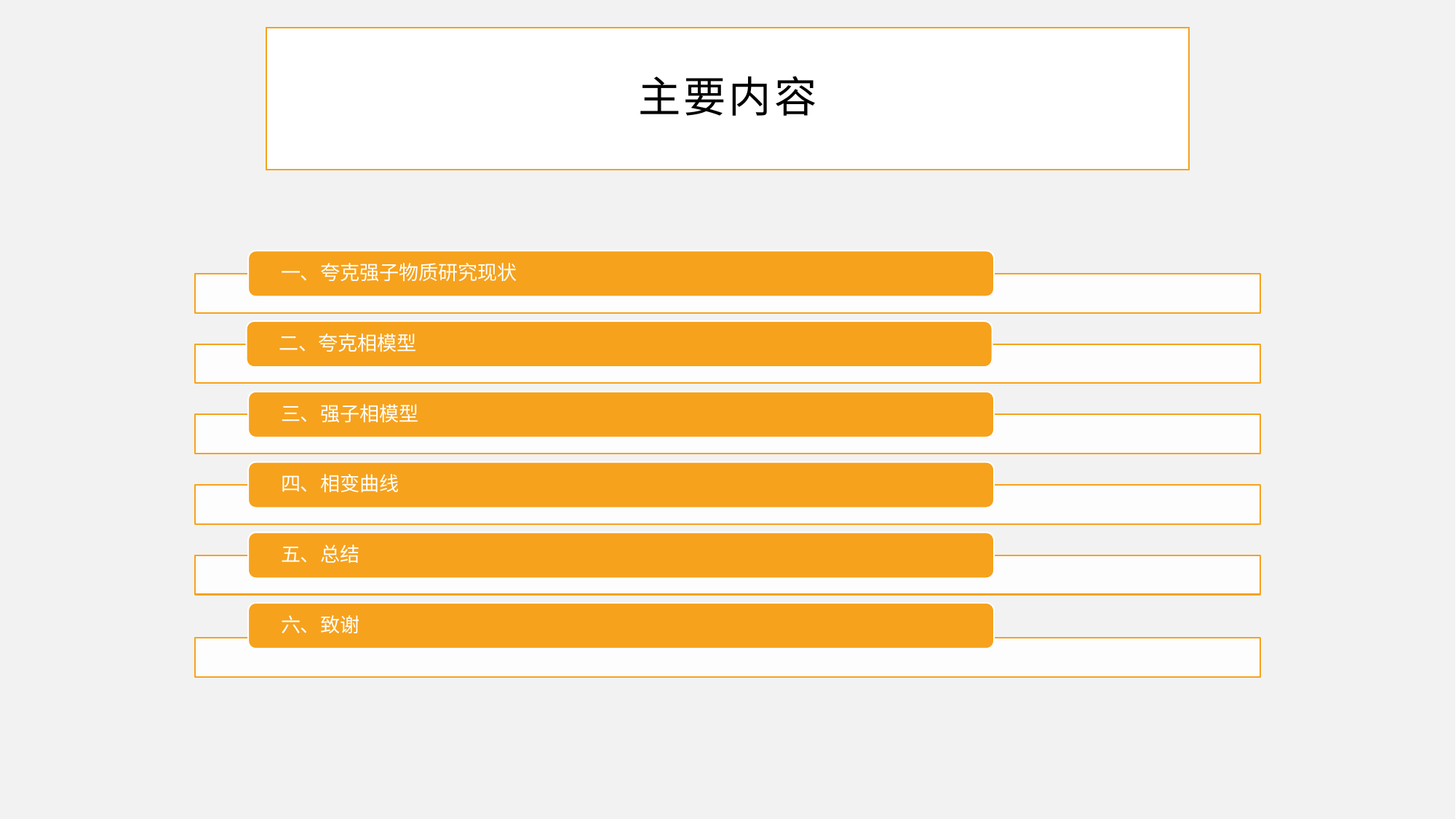

# 主要内容
一、夸克强子物质研究现状
二、夸克相模型
三、强子相模型
四、相变曲线
五、总结
六、致谢